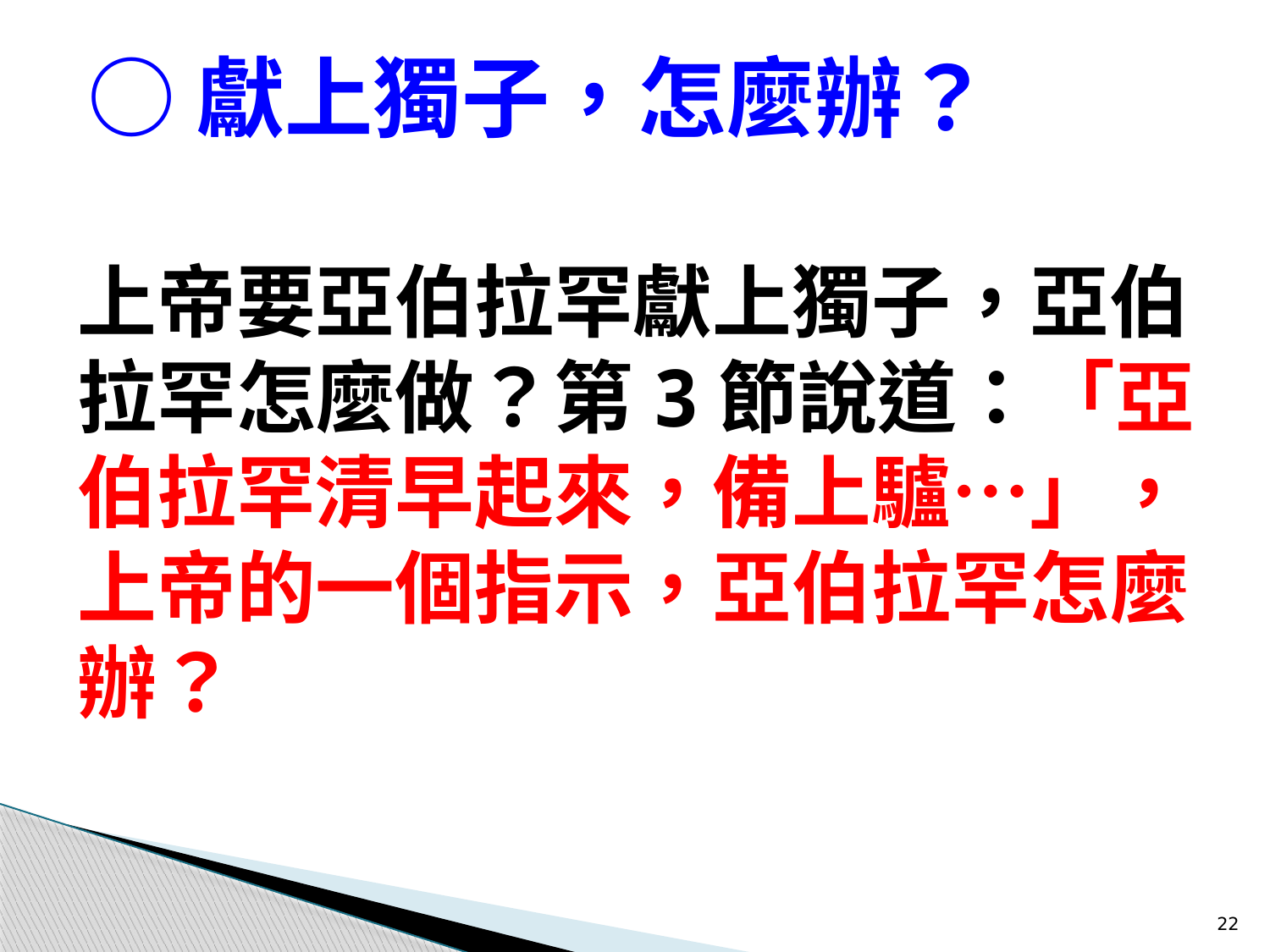

○獻上獨子，怎麼辦？
上帝要亞伯拉罕獻上獨子，亞伯拉罕怎麼做？第3節說道：「亞伯拉罕清早起來，備上驢…」，上帝的一個指示，亞伯拉罕怎麼辦？
22